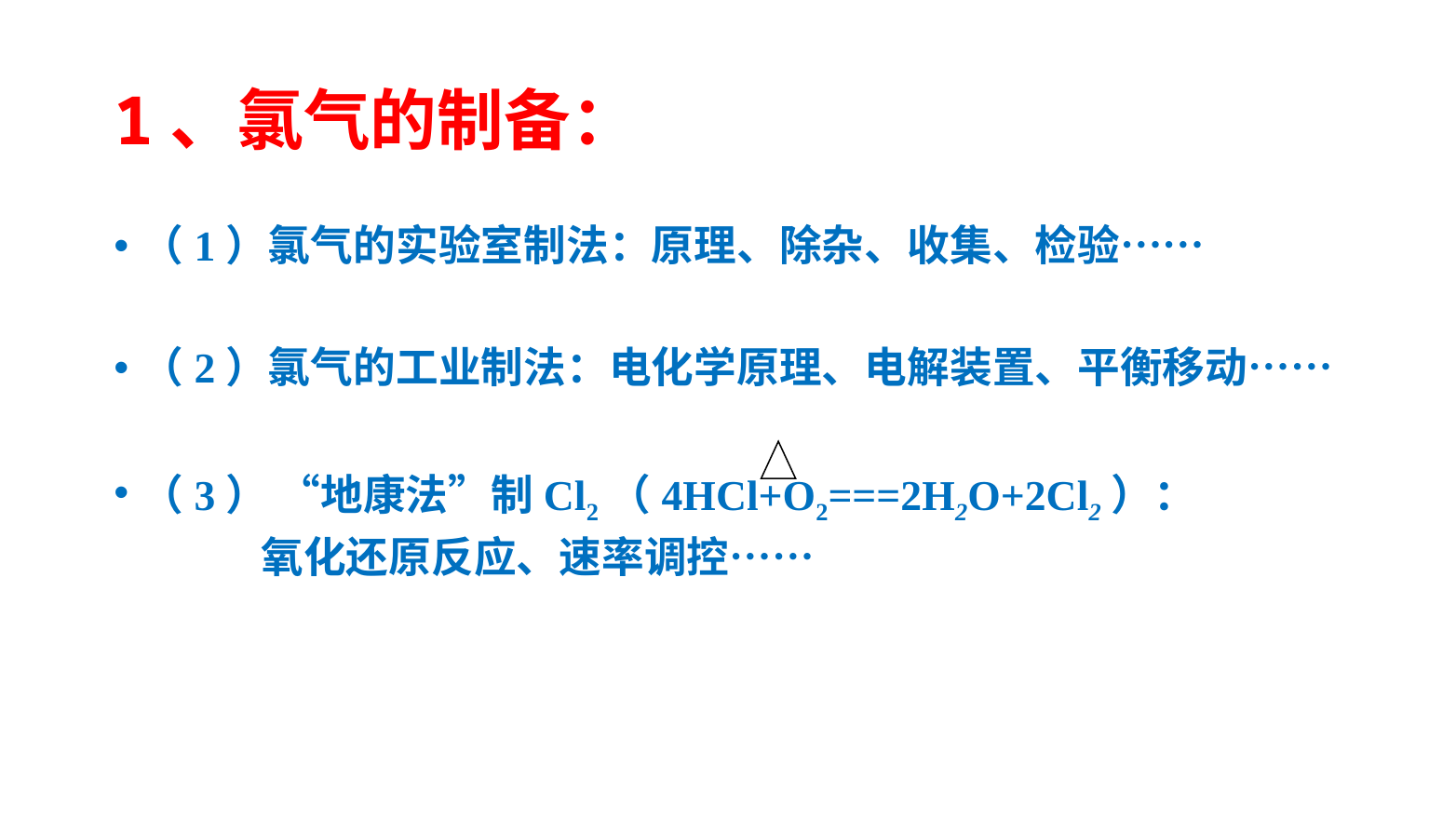

# 1、氯气的制备：
（1）氯气的实验室制法：原理、除杂、收集、检验……

（2）氯气的工业制法：电化学原理、电解装置、平衡移动……

（3） “地康法”制Cl2（4HCl+O2===2H2O+2Cl2）：
              氧化还原反应、速率调控……